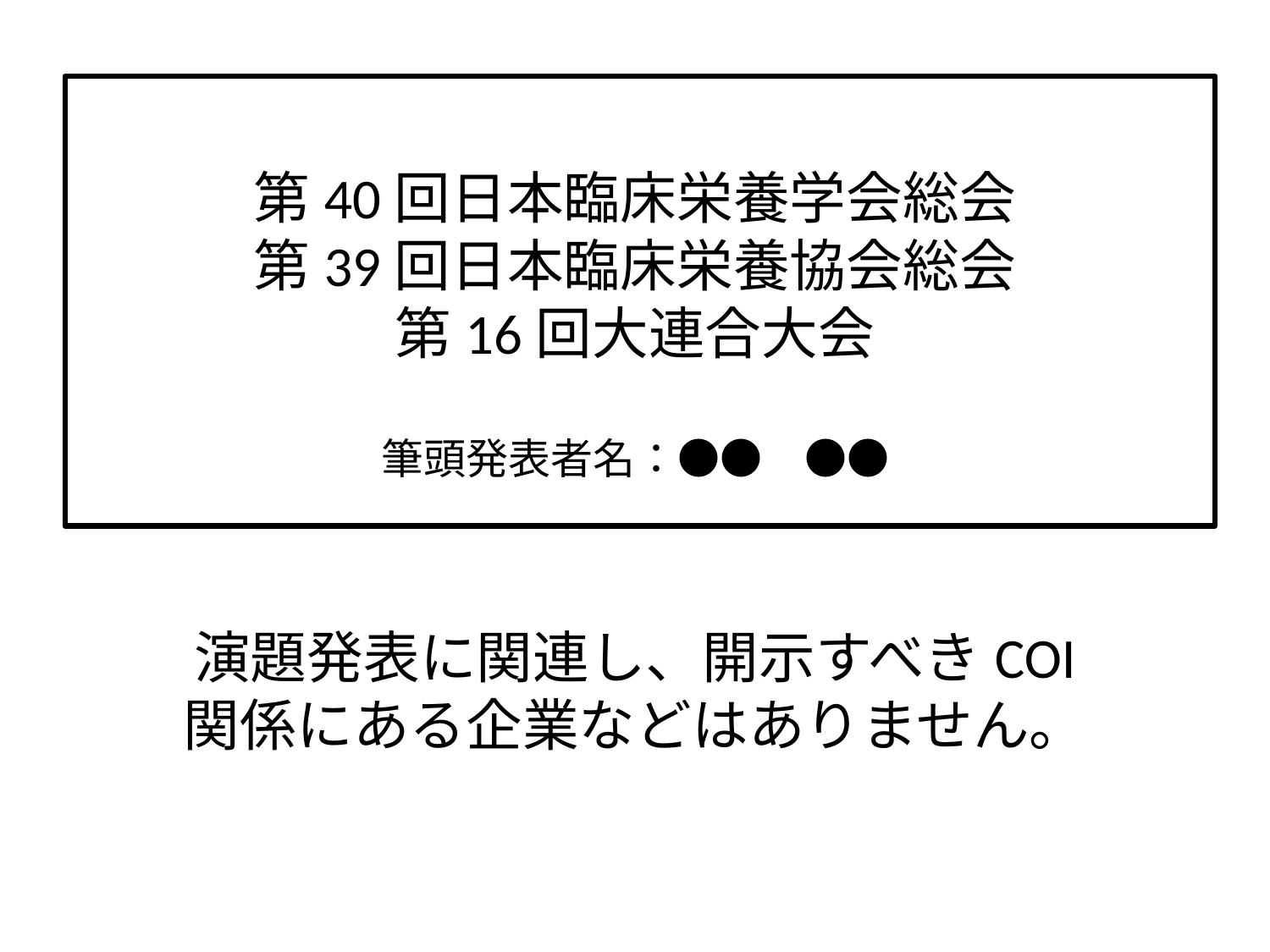

第40回日本臨床栄養学会総会
第39回日本臨床栄養協会総会
第16回大連合大会
筆頭発表者名：●●　●●
演題発表に関連し、開示すべきCOI
関係にある企業などはありません。